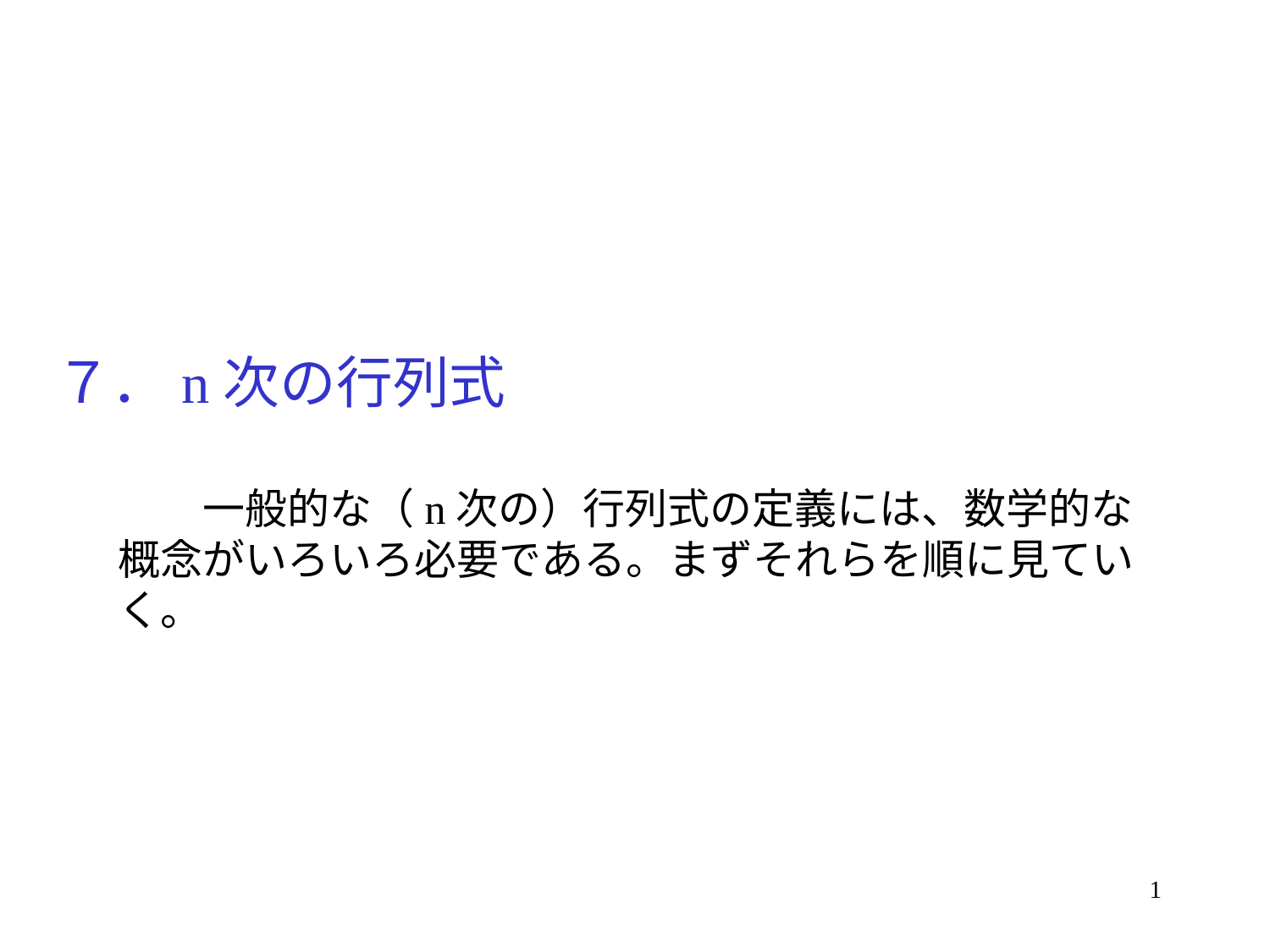

# ７．n次の行列式
　　一般的な（n次の）行列式の定義には、数学的な概念がいろいろ必要である。まずそれらを順に見ていく。
1